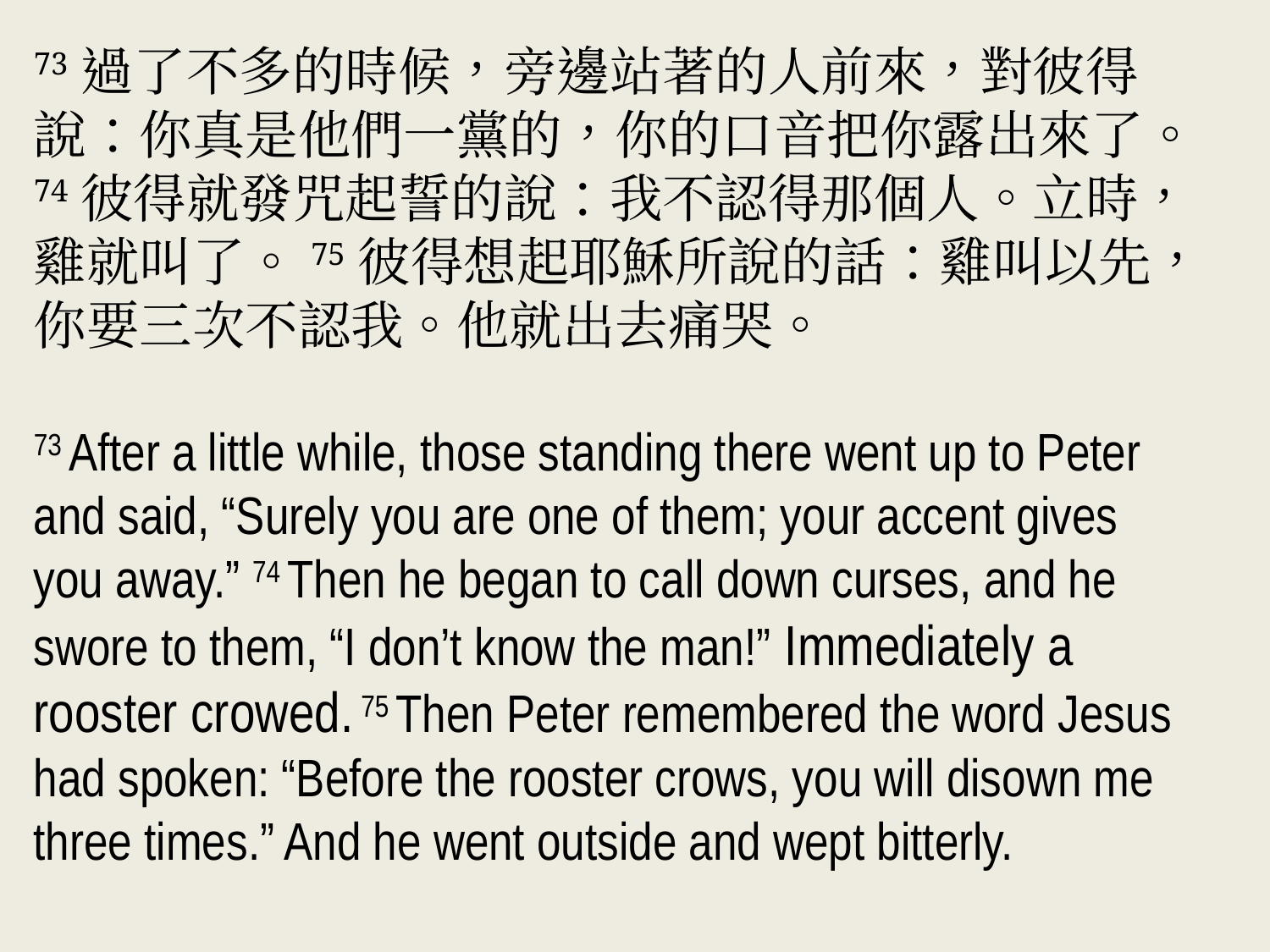

73過了不多的時候，旁邊站著的人前來，對彼得
說：你真是他們一黨的，你的口音把你露出來了。
74彼得就發咒起誓的說：我不認得那個人。立時，
雞就叫了。75彼得想起耶穌所說的話：雞叫以先，
你要三次不認我。他就出去痛哭。

73 After a little while, those standing there went up to Peter
and said, “Surely you are one of them; your accent gives
you away.” 74 Then he began to call down curses, and he swore to them, “I don’t know the man!” Immediately a
rooster crowed. 75 Then Peter remembered the word Jesus had spoken: “Before the rooster crows, you will disown me three times.” And he went outside and wept bitterly.